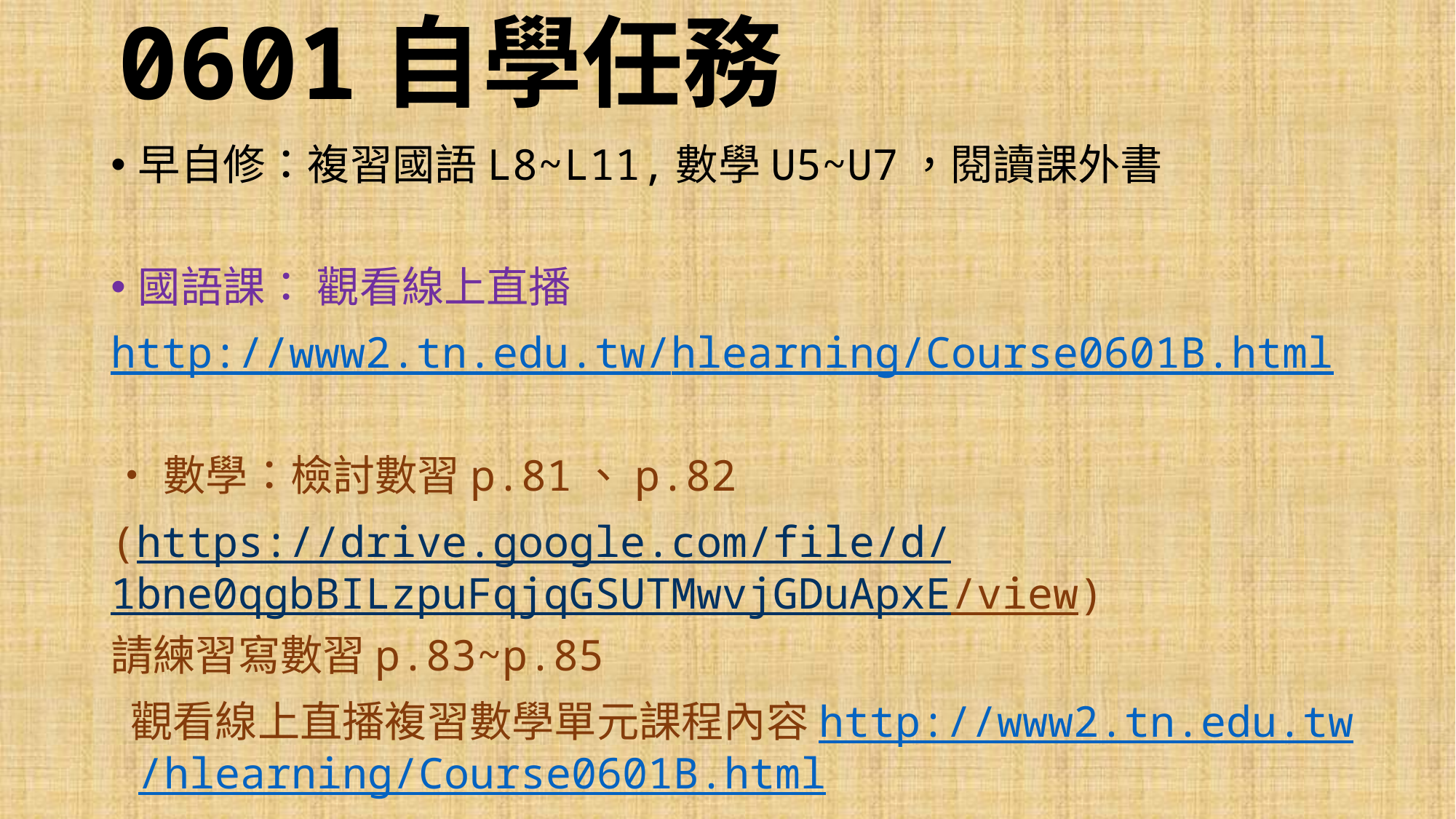

# 0601自學任務
早自修：複習國語L8~L11,數學U5~U7，閱讀課外書

國語課： 觀看線上直播
http://www2.tn.edu.tw/hlearning/Course0601B.html

‧數學：檢討數習p.81、p.82
(https://drive.google.com/file/d/1bne0qgbBILzpuFqjqGSUTMwvjGDuApxE/view)
請練習寫數習p.83~p.85
 觀看線上直播複習數學單元課程內容http://www2.tn.edu.tw/hlearning/Course0601B.html